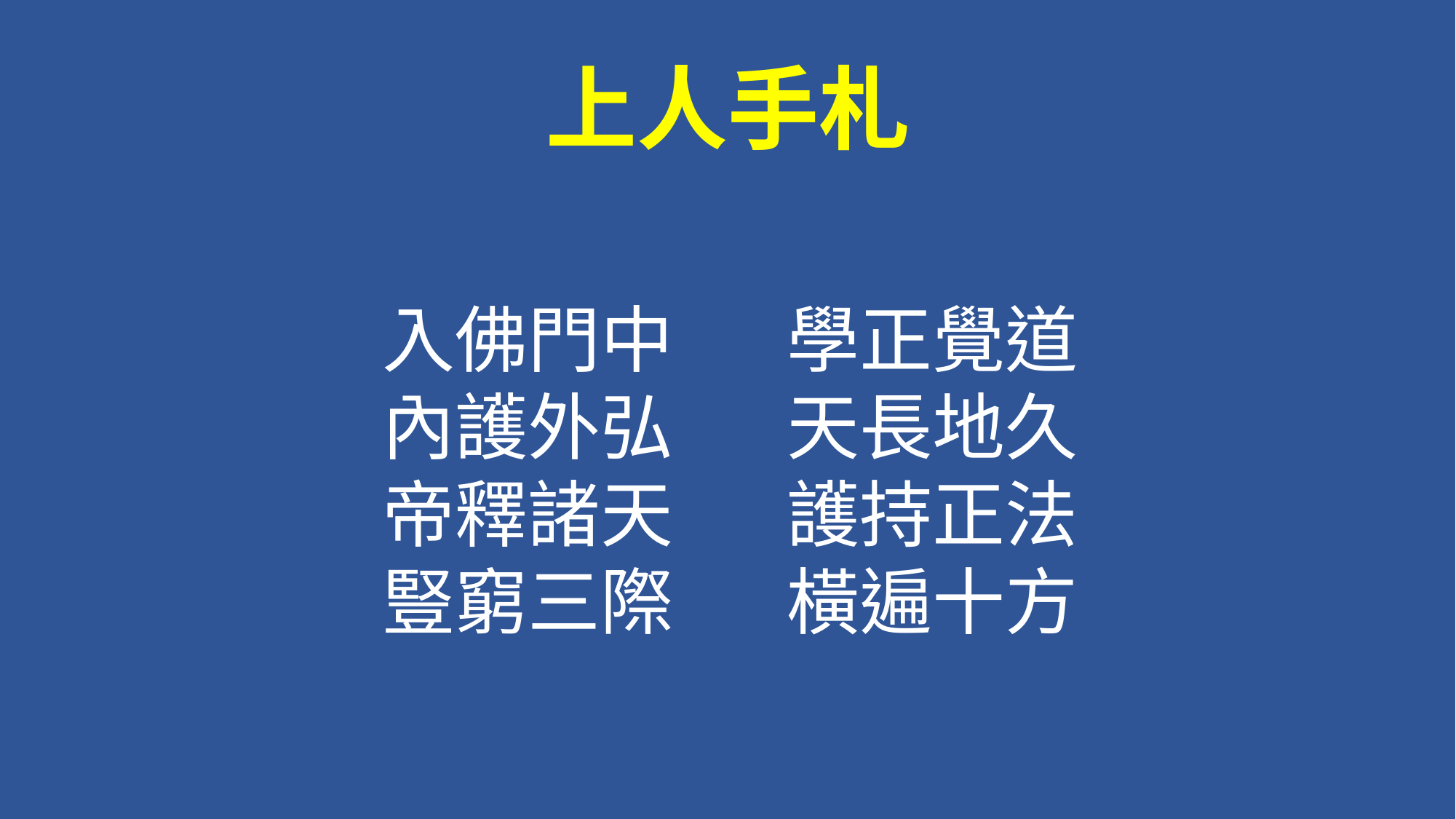

# 上人手札
入佛門中       學正覺道
內護外弘       天長地久
帝釋諸天       護持正法
豎窮三際       橫遍十方